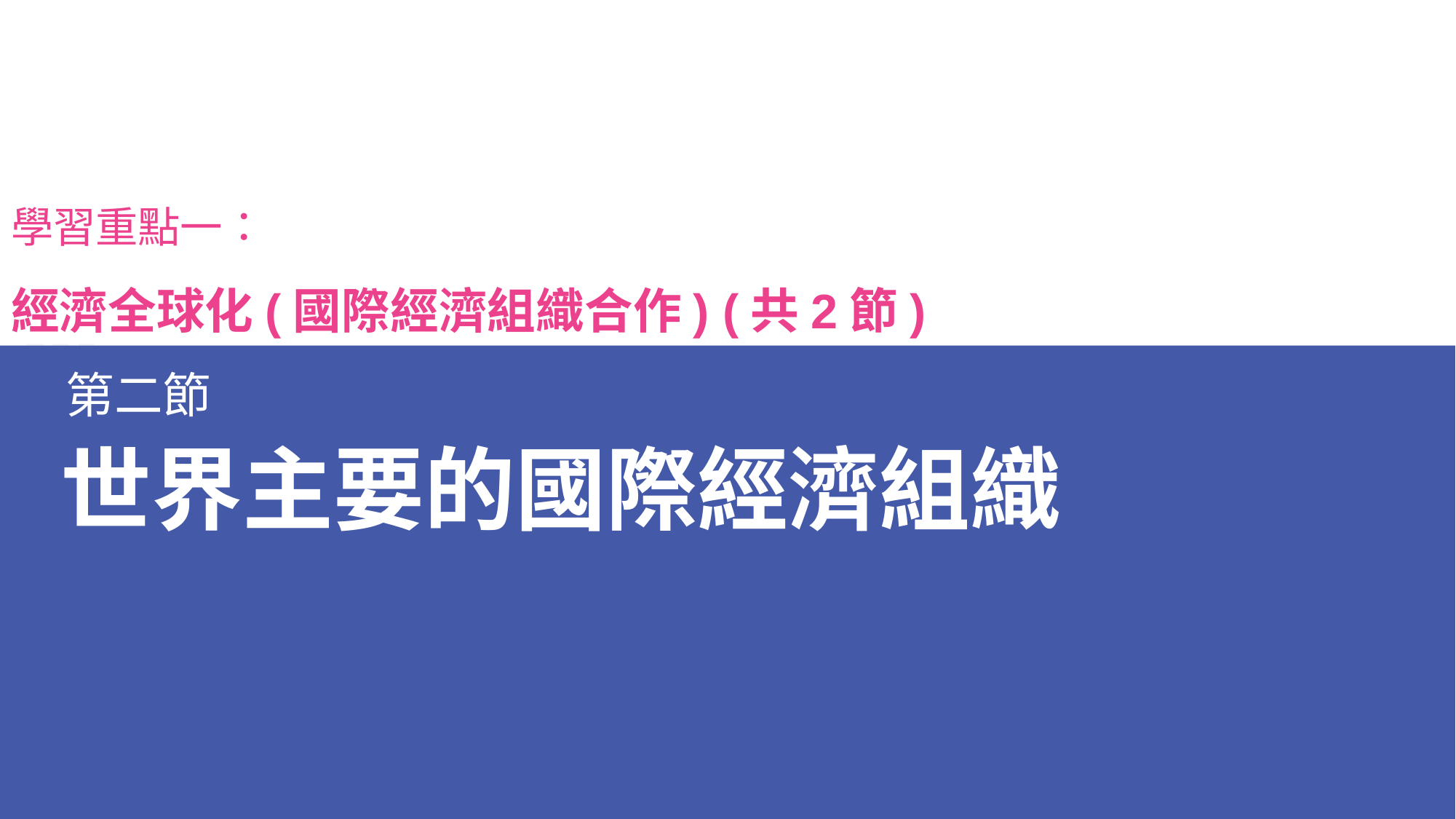

學習重點一：
經濟全球化(國際經濟組織合作) (共2節)
第二節
世界主要的國際經濟組織